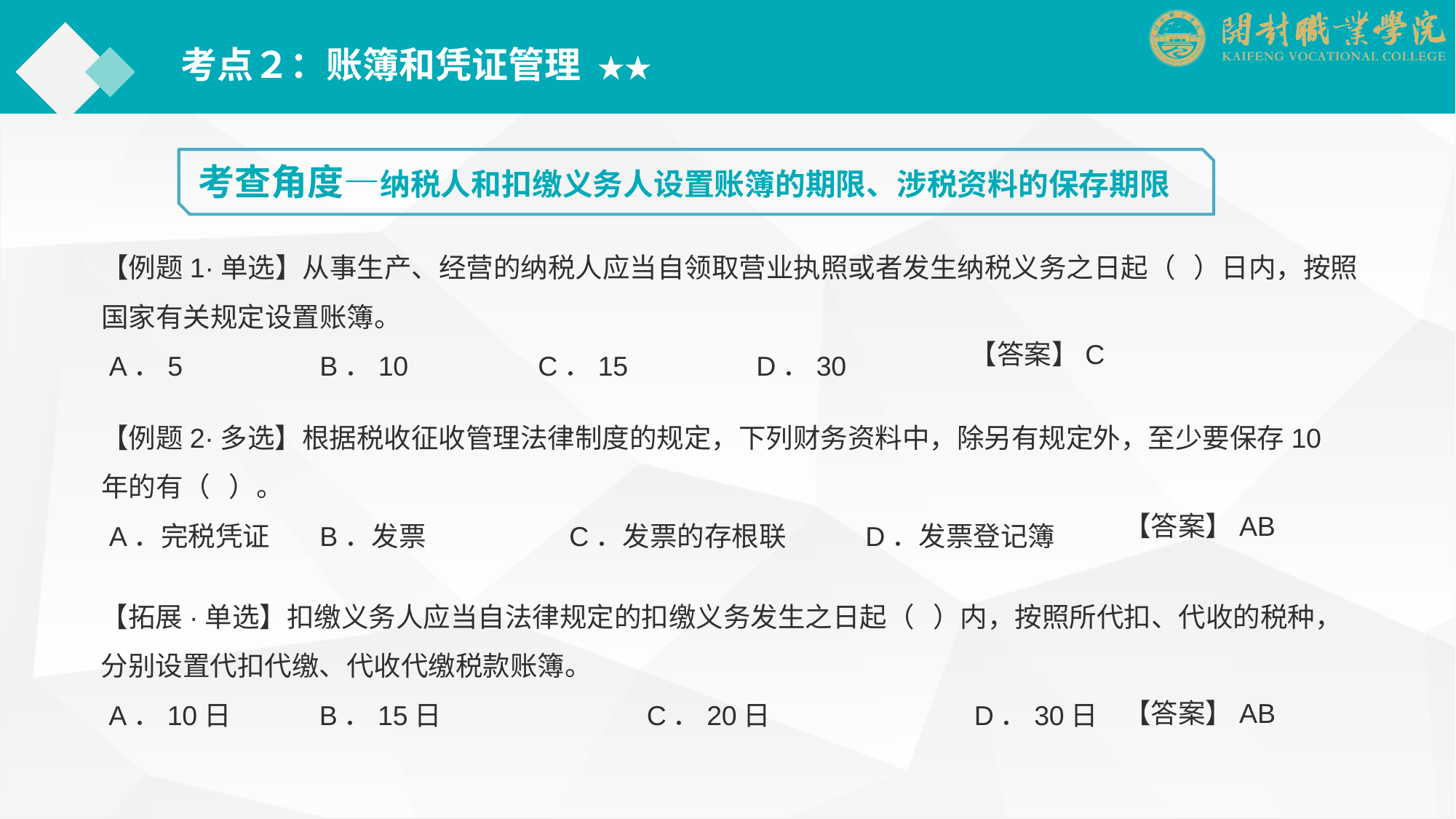

考点２：账簿和凭证管理  ★★

考查角度—纳税人和扣缴义务人设置账簿的期限、涉税资料的保存期限
【例题1·单选】从事生产、经营的纳税人应当自领取营业执照或者发生纳税义务之日起（   ）日内，按照国家有关规定设置账簿。
 A．5		B．10		C．15		D．30
【答案】C
【例题2·多选】根据税收征收管理法律制度的规定，下列财务资料中，除另有规定外，至少要保存10年的有（   ）。
 A．完税凭证	B．发票　　　　　C．发票的存根联	D．发票登记簿
【答案】AB
【拓展·单选】扣缴义务人应当自法律规定的扣缴义务发生之日起（   ）内，按照所代扣、代收的税种，分别设置代扣代缴、代收代缴税款账簿。
 A．10日	B．15日		C．20日		D．30日
【答案】AB